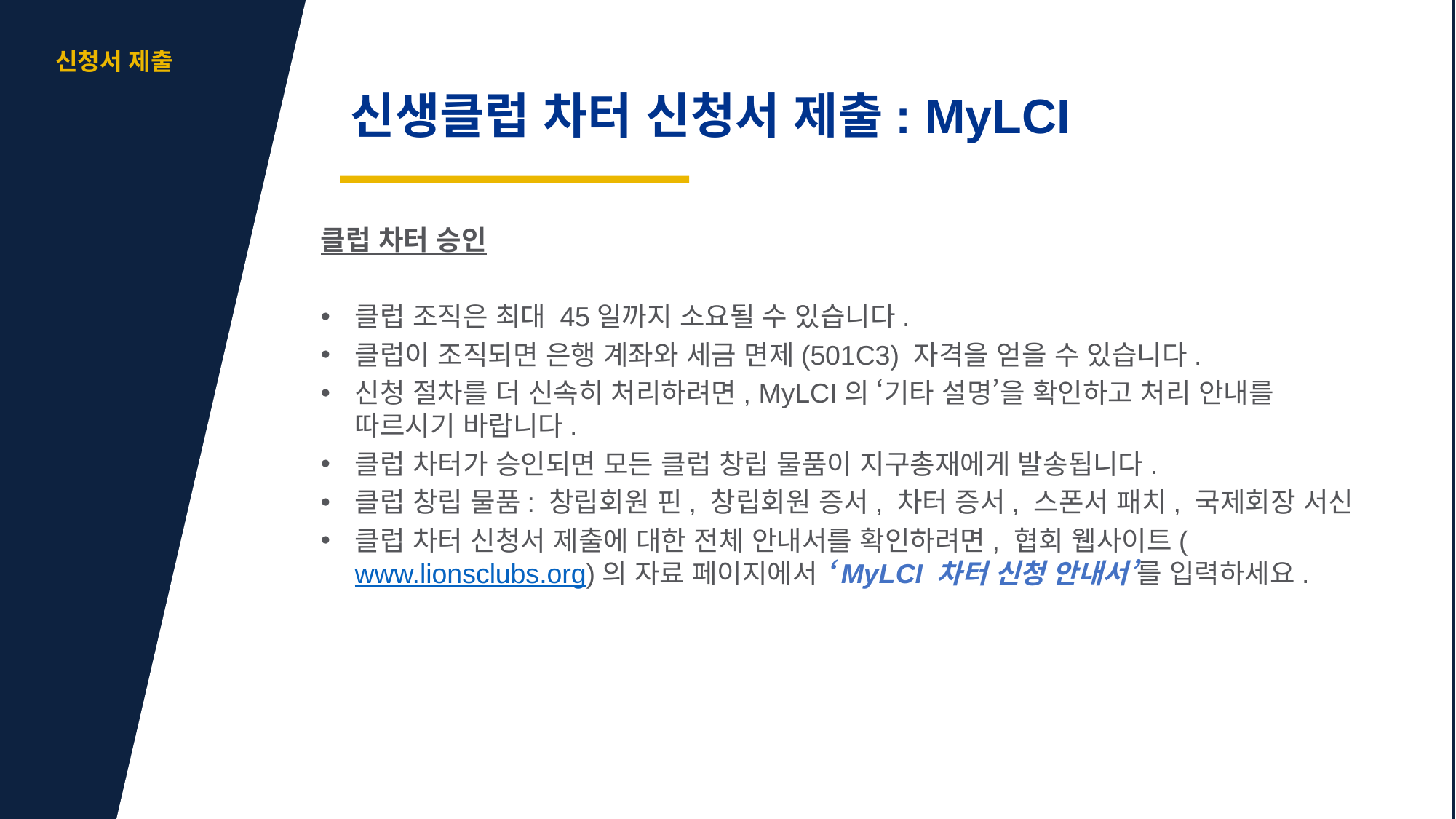

aa

신청서 제출
신생클럽 차터 신청서 제출: MyLCI

클럽 차터 승인

클럽 조직은 최대 45일까지 소요될 수 있습니다.
클럽이 조직되면 은행 계좌와 세금 면제(501C3) 자격을 얻을 수 있습니다.
신청 절차를 더 신속히 처리하려면, MyLCI의 ‘기타 설명’을 확인하고 처리 안내를 따르시기 바랍니다.
클럽 차터가 승인되면 모든 클럽 창립 물품이 지구총재에게 발송됩니다.
클럽 창립 물품: 창립회원 핀, 창립회원 증서, 차터 증서, 스폰서 패치, 국제회장 서신
클럽 차터 신청서 제출에 대한 전체 안내서를 확인하려면, 협회 웹사이트(www.lionsclubs.org)의 자료 페이지에서 ‘MyLCI 차터 신청 안내서’를 입력하세요.